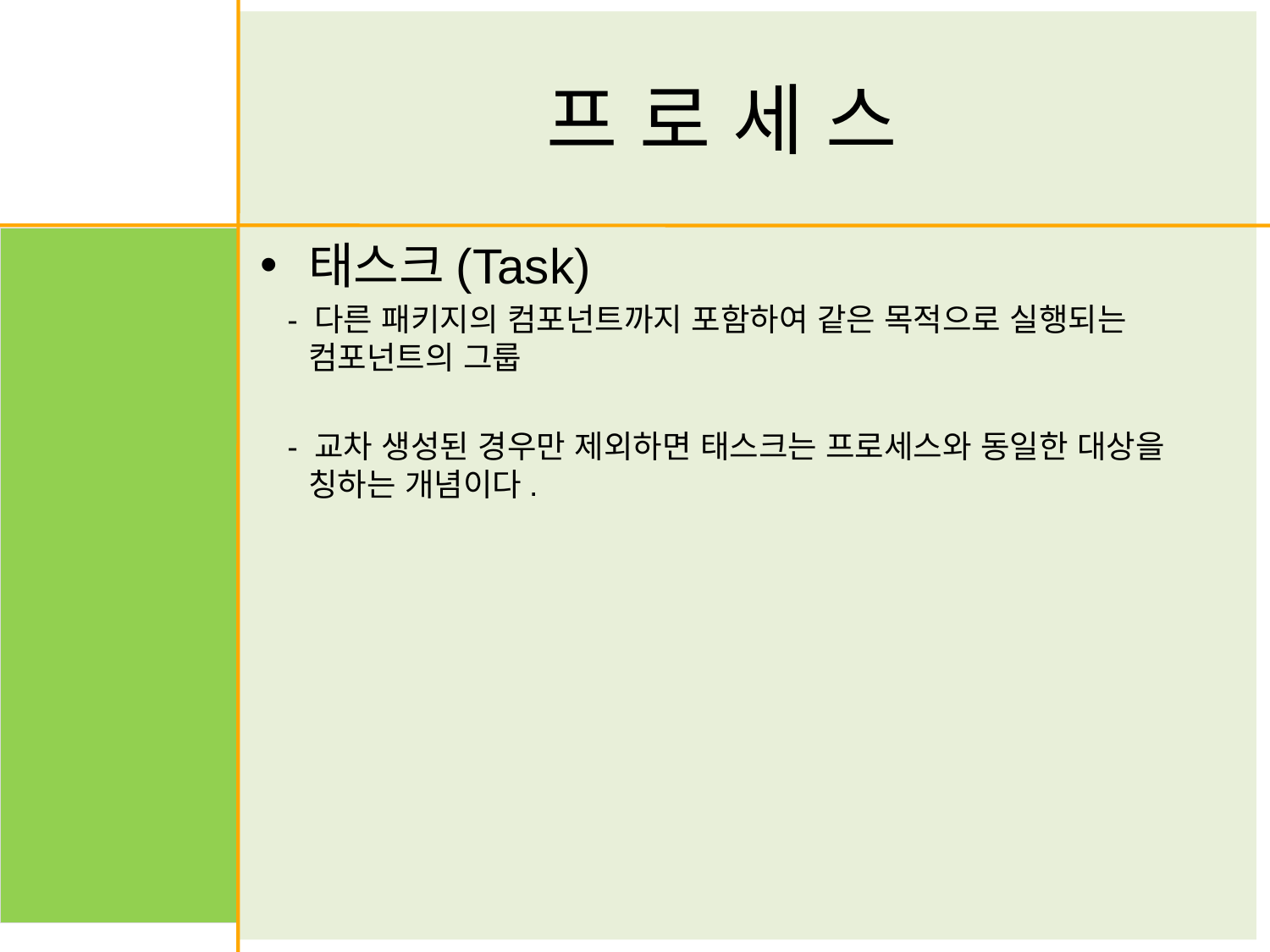

# 프 로 세 스
태스크(Task)
   - 다른 패키지의 컴포넌트까지 포함하여 같은 목적으로 실행되는 컴포넌트의 그룹

   - 교차 생성된 경우만 제외하면 태스크는 프로세스와 동일한 대상을 칭하는 개념이다.